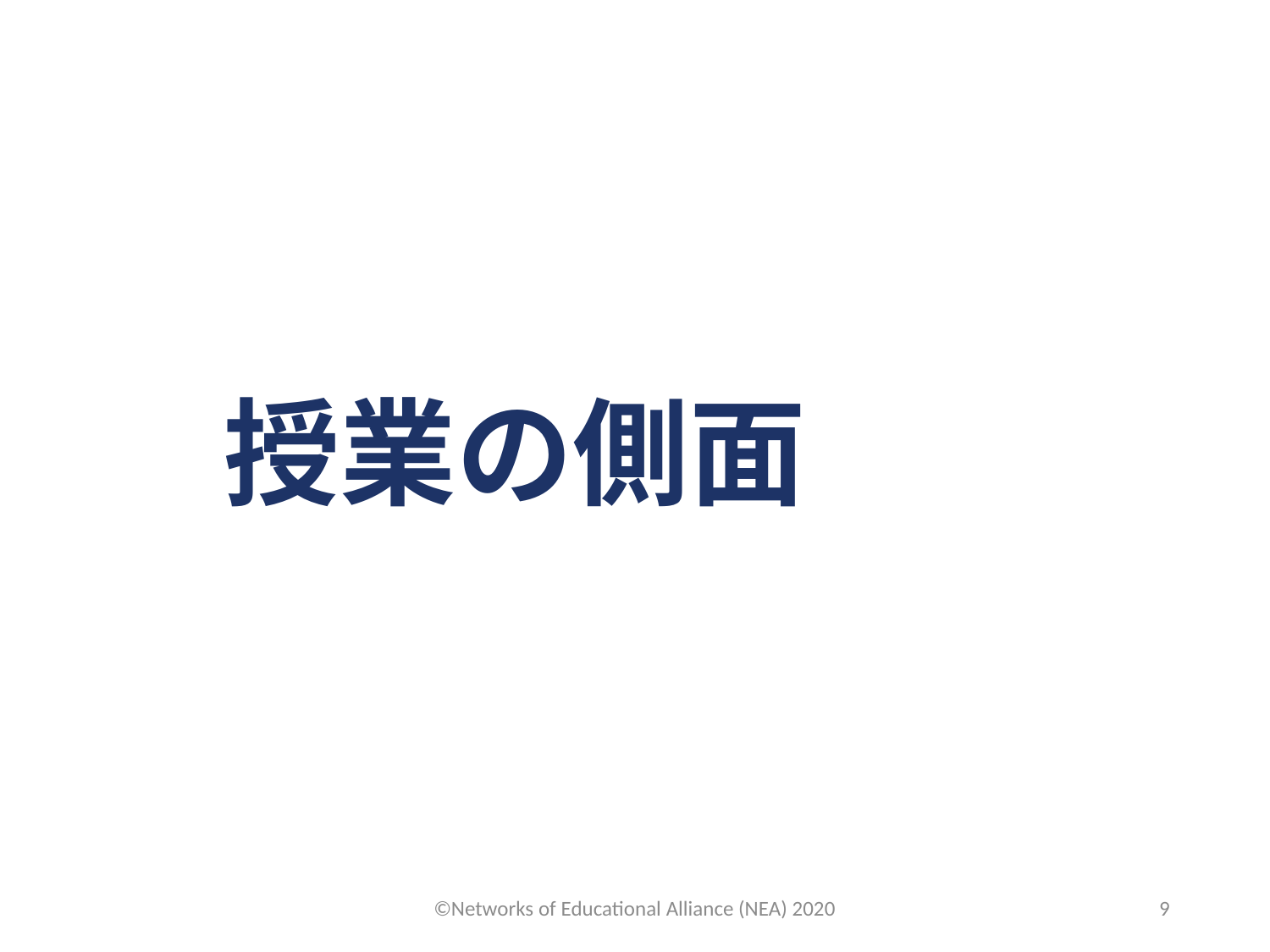

授業の側面
©Networks of Educational Alliance (NEA) 2020
9